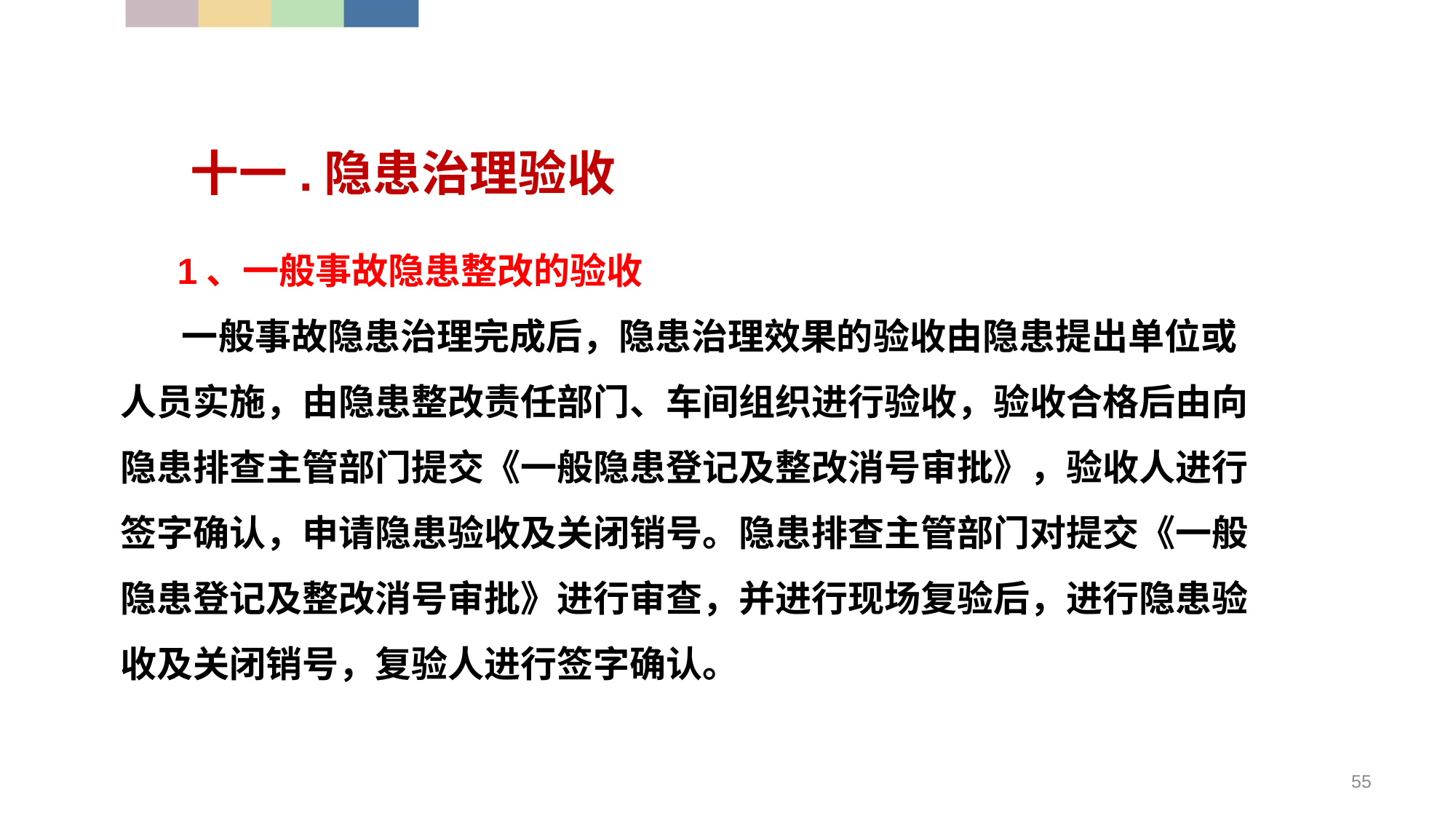

十一.隐患治理验收

  1、一般事故隐患整改的验收
  一般事故隐患治理完成后，隐患治理效果的验收由隐患提出单位或人员实施，由隐患整改责任部门、车间组织进行验收，验收合格后由向隐患排查主管部门提交《一般隐患登记及整改消号审批》，验收人进行签字确认，申请隐患验收及关闭销号。隐患排查主管部门对提交《一般隐患登记及整改消号审批》进行审查，并进行现场复验后，进行隐患验收及关闭销号，复验人进行签字确认。
55